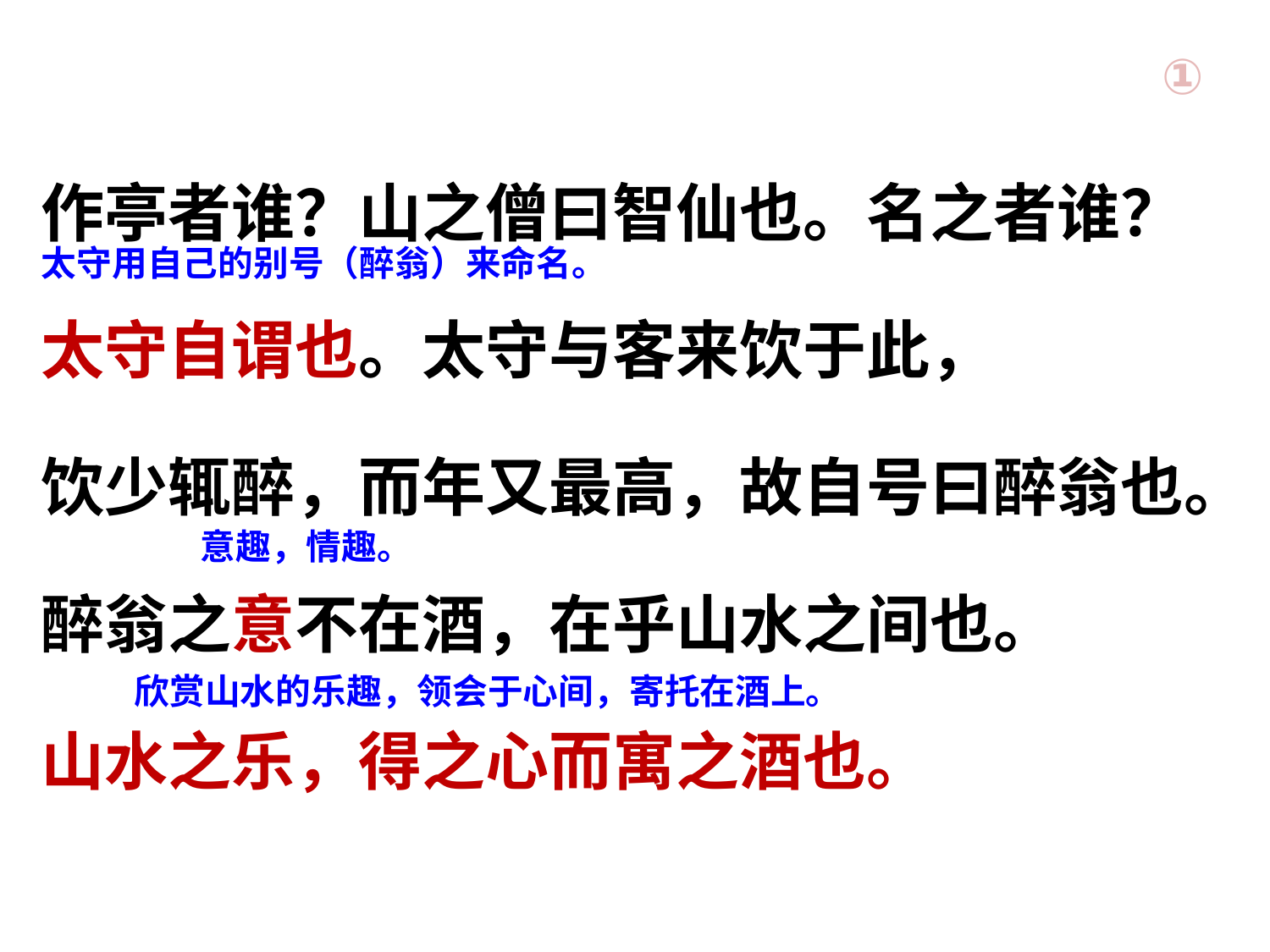

①
作亭者谁？山之僧曰智仙也。名之者谁？太守自谓也。太守与客来饮于此，
饮少辄醉，而年又最高，故自号曰醉翁也。醉翁之意不在酒，在乎山水之间也。
山水之乐，得之心而寓之酒也。

太守用自己的别号（醉翁）来命名。
意趣，情趣。
欣赏山水的乐趣，领会于心间，寄托在酒上。